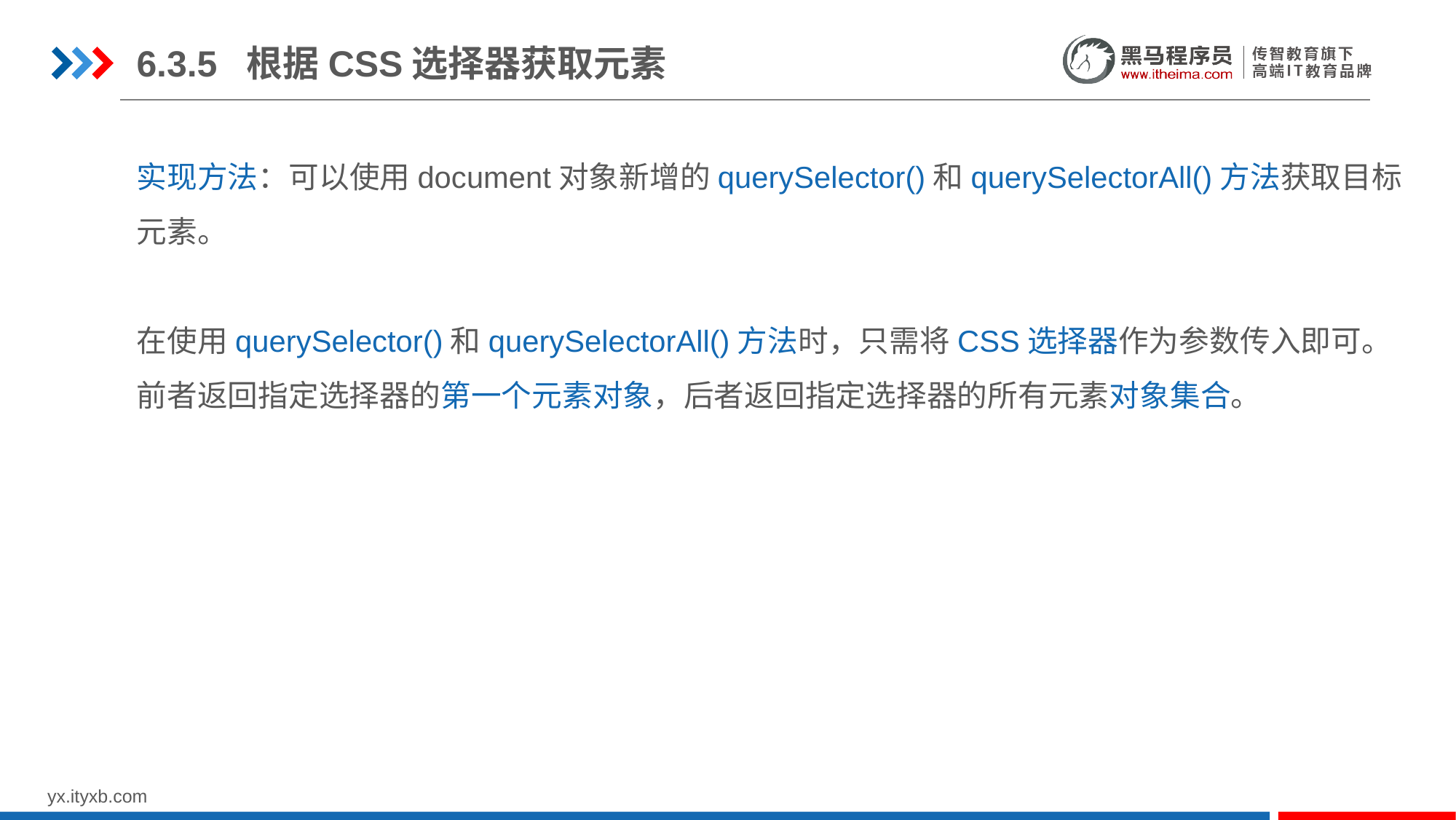

6.3.5  根据CSS选择器获取元素
实现方法：可以使用document对象新增的querySelector()和querySelectorAll()方法获取目标元素。

在使用querySelector()和querySelectorAll()方法时，只需将CSS选择器作为参数传入即可。前者返回指定选择器的第一个元素对象，后者返回指定选择器的所有元素对象集合。